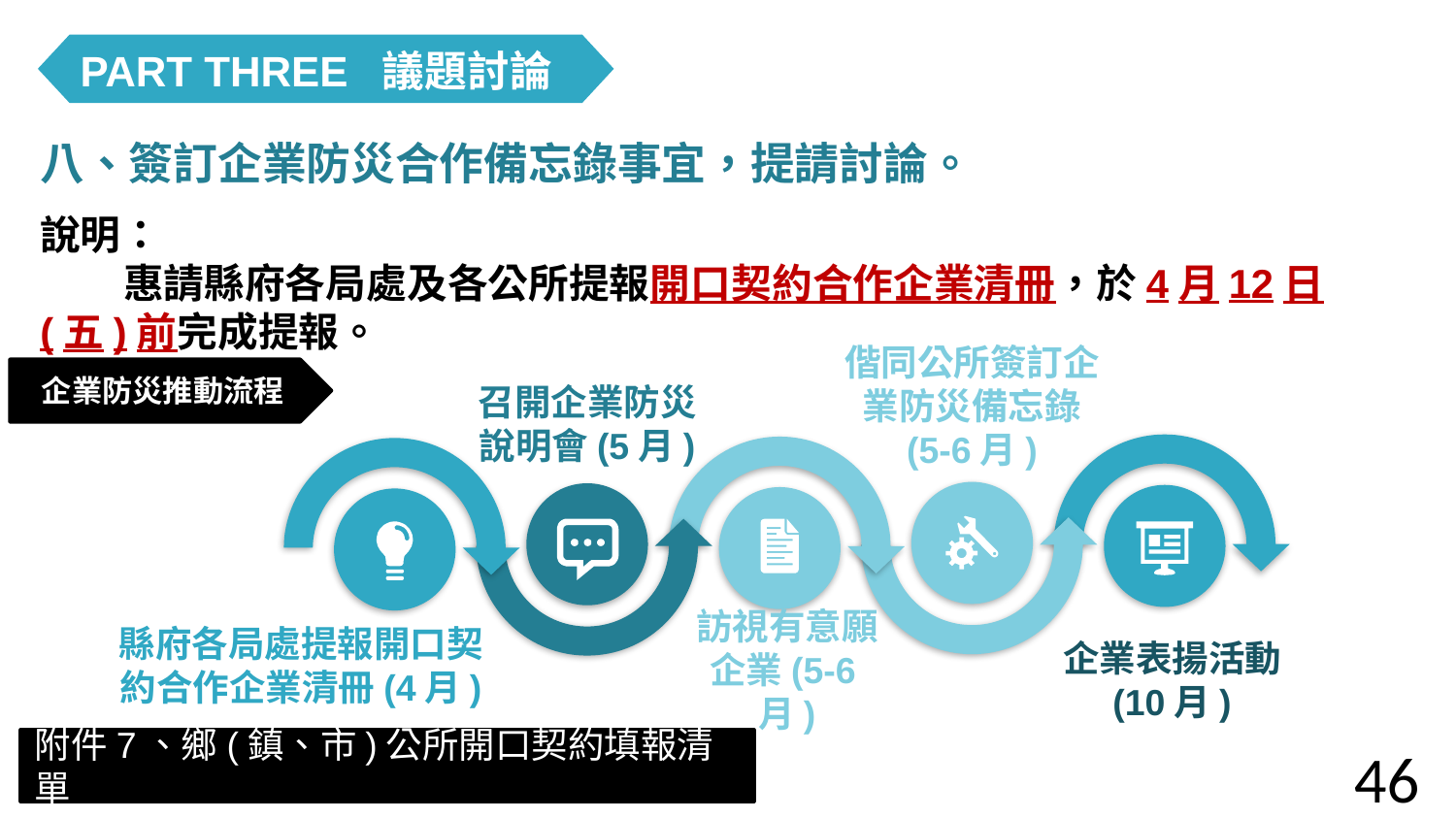

PART THREE  議題討論
八、簽訂企業防災合作備忘錄事宜，提請討論。
說明：
        惠請縣府各局處及各公所提報開口契約合作企業清冊，於4月12日(五)前完成提報。
偕同公所簽訂企業防災備忘錄
(5-6月)
召開企業防災說明會(5月)

縣府各局處提報開口契約合作企業清冊(4月)
訪視有意願企業(5-6月)
企業表揚活動
(10月)
企業防災推動流程
附件7、鄉(鎮、市)公所開口契約填報清單
46